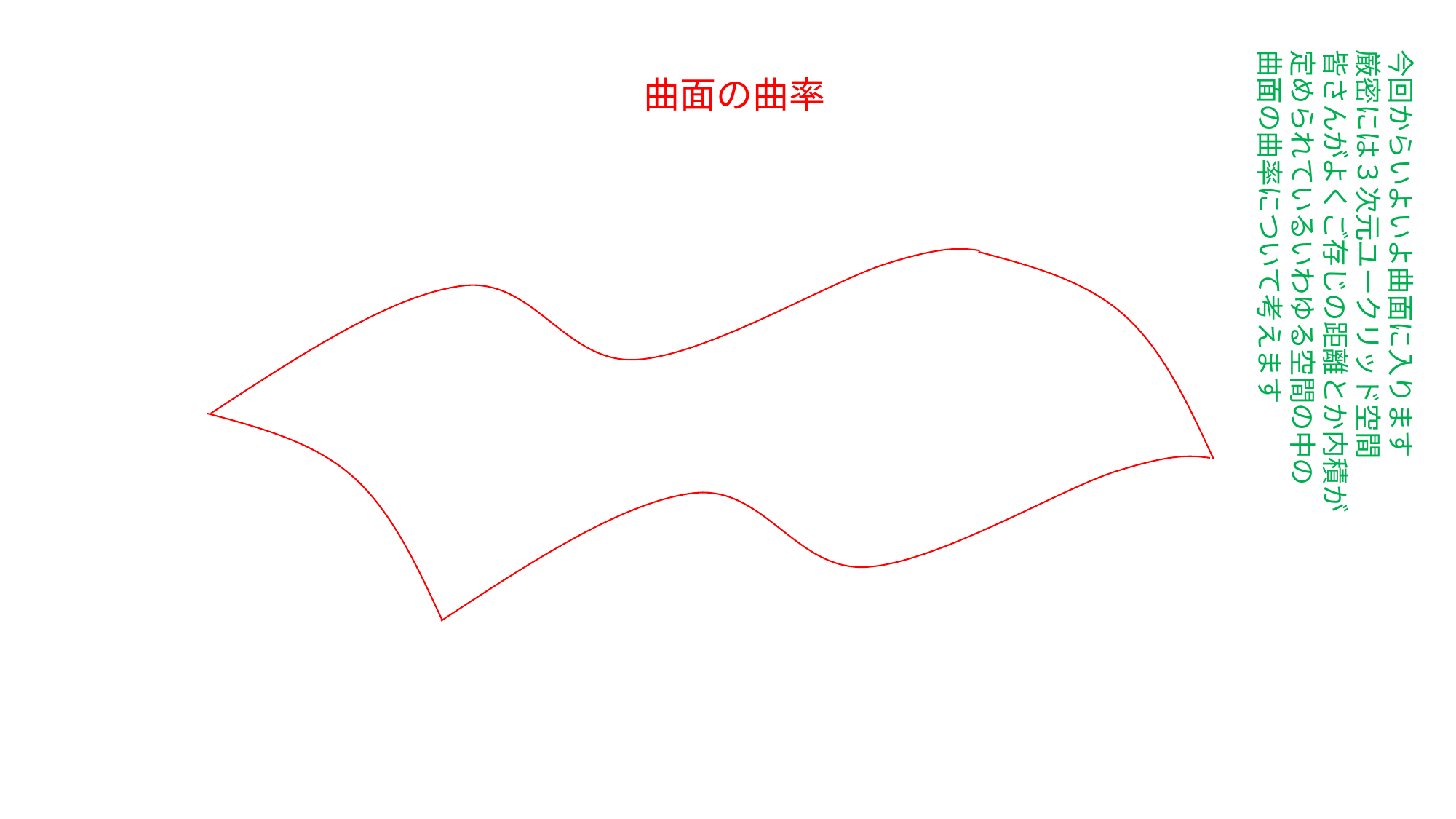

今回からいよいよ曲面に入ります
厳密には３次元ユークリッド空間
皆さんがよくご存じの距離とか内積が
定められているいわゆる空間の中の
曲面の曲率について考えます
曲面の曲率